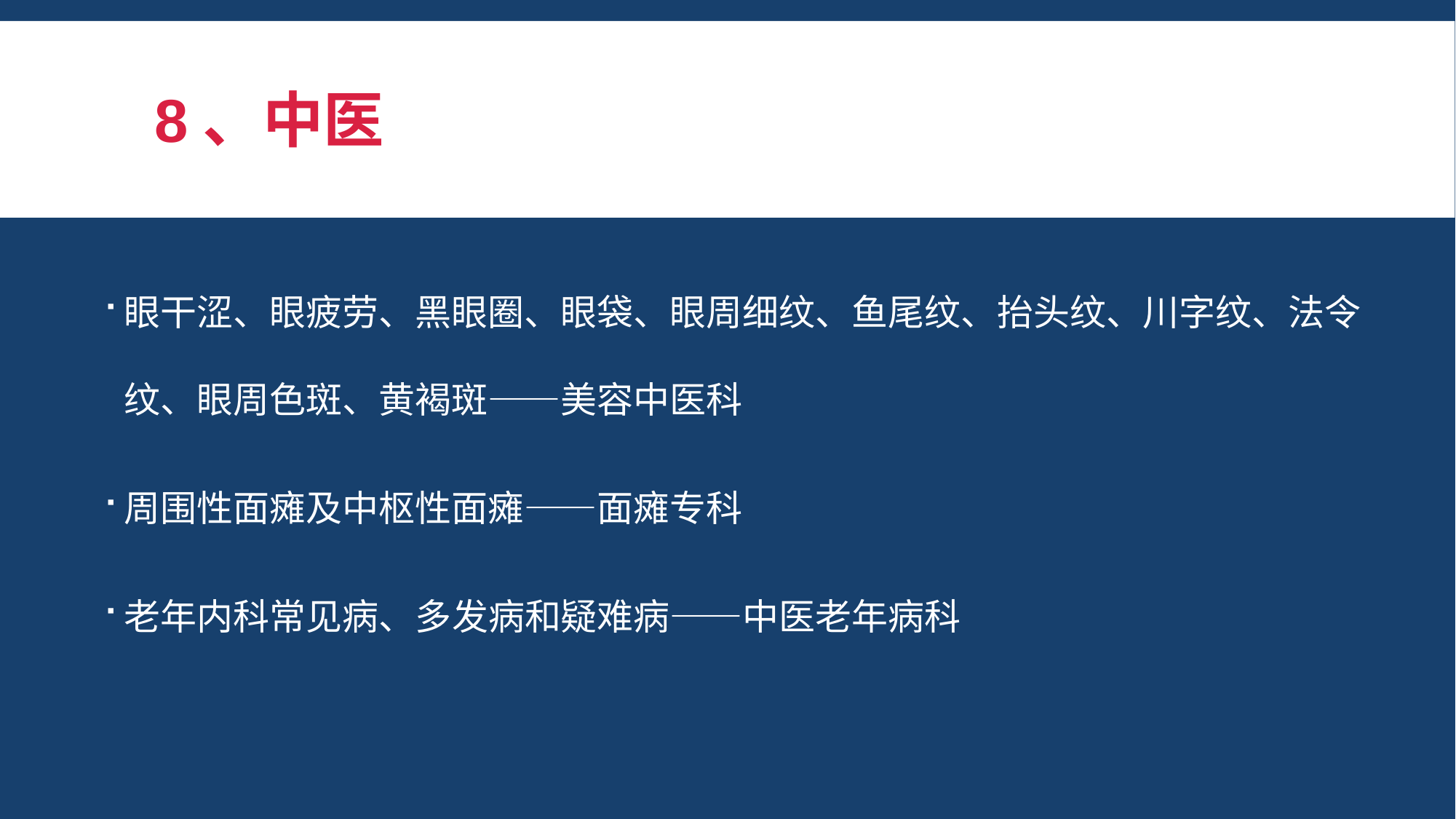

# 8、中医
眼干涩、眼疲劳、黑眼圈、眼袋、眼周细纹、鱼尾纹、抬头纹、川字纹、法令纹、眼周色斑、黄褐斑——美容中医科
周围性面瘫及中枢性面瘫——面瘫专科
老年内科常见病、多发病和疑难病——中医老年病科